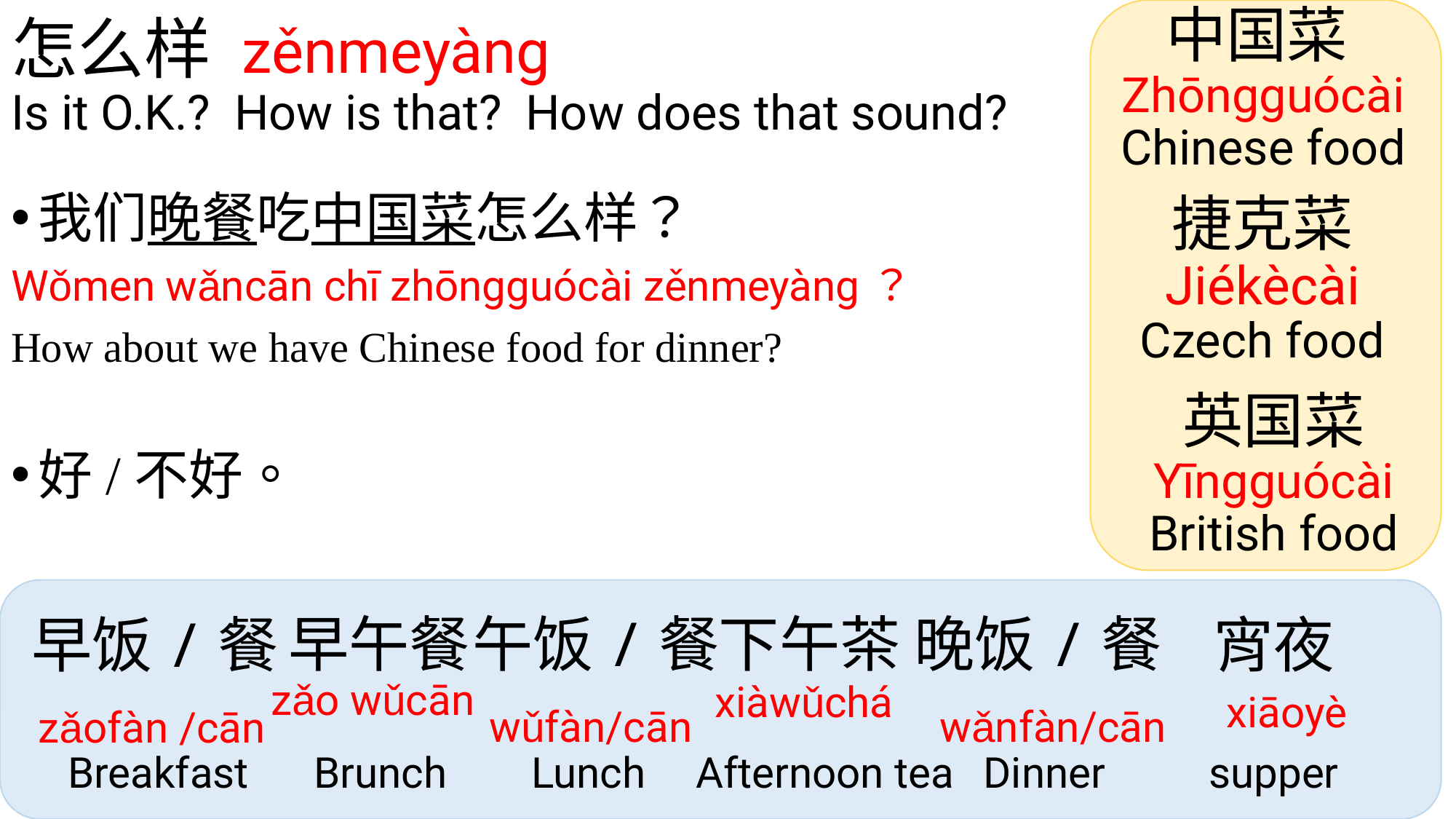

中国菜
Zhōngguócài
Chinese food
# 怎么样 zěnmeyàng Is it O.K.?  How is that?  How does that sound?
我们晚餐吃中国菜怎么样？
Wǒmen wǎncān chī zhōngguócài zěnmeyàng？
How about we have Chinese food for dinner?

好/不好。
捷克菜
Jiékècài
Czech food
英国菜
Yīngguócài
British food

早午餐
午饭/餐
下午茶
晚饭/餐
早饭/餐
宵夜
zǎo wǔcān
xiàwǔchá
xiāoyè
wǔfàn/cān
wǎnfàn/cān
zǎofàn /cān
Breakfast
Brunch
Lunch
supper
Afternoon tea
Dinner